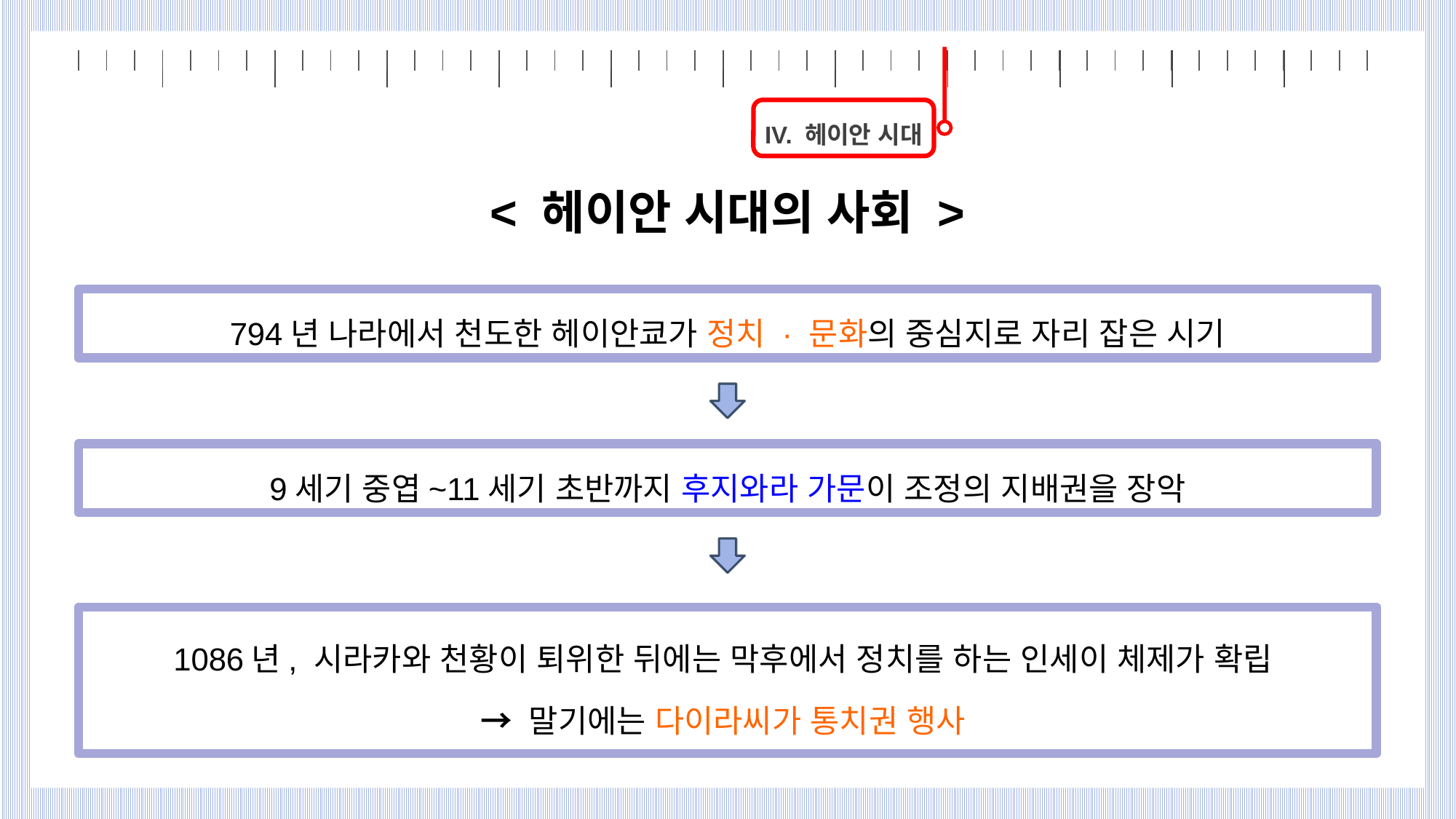

|  |  |  |  |  |  |  |  |  |  |  |  |  |  |  |  |  |  |  |  |  |  |  |  |  |  |  |  |  |  |  |  |  |  |  |  |  |  |  |  |  |  |  |  |  |  |  |  |
| --- | --- | --- | --- | --- | --- | --- | --- | --- | --- | --- | --- | --- | --- | --- | --- | --- | --- | --- | --- | --- | --- | --- | --- | --- | --- | --- | --- | --- | --- | --- | --- | --- | --- | --- | --- | --- | --- | --- | --- | --- | --- | --- | --- | --- | --- | --- | --- |
|  |  |  |  |  |  |  |  |  |  |  |  |
| --- | --- | --- | --- | --- | --- | --- | --- | --- | --- | --- | --- |

IV. 헤이안 시대
< 헤이안 시대의 사회 >
794년 나라에서 천도한 헤이안쿄가 정치 · 문화의 중심지로 자리 잡은 시기

9세기 중엽~11세기 초반까지 후지와라 가문이 조정의 지배권을 장악

1086년, 시라카와 천황이 퇴위한 뒤에는 막후에서 정치를 하는 인세이 체제가 확립
→ 말기에는 다이라씨가 통치권 행사